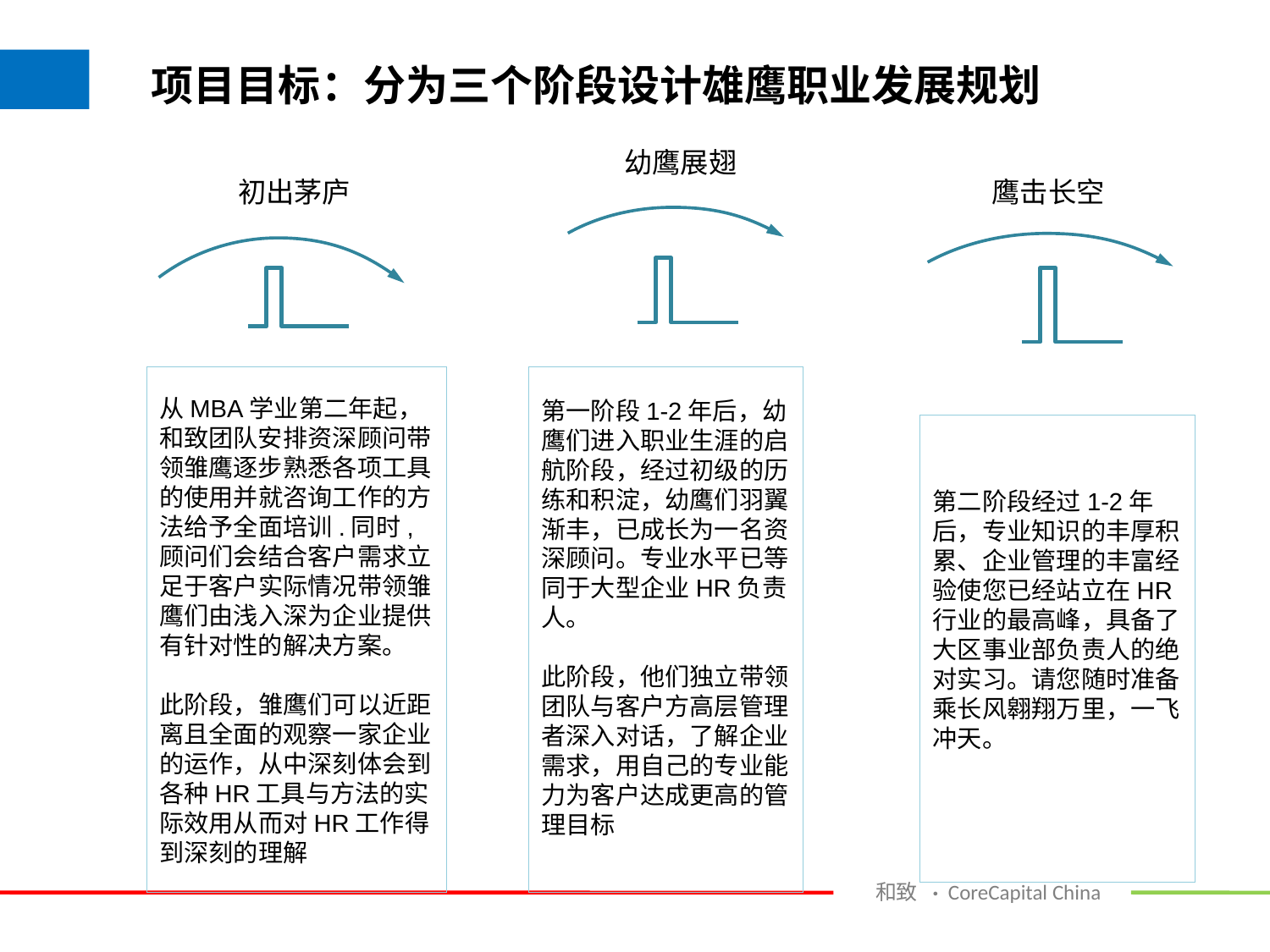

# 项目目标：分为三个阶段设计雄鹰职业发展规划

幼鹰展翅

第一阶段1-2年后，幼鹰们进入职业生涯的启航阶段，经过初级的历练和积淀，幼鹰们羽翼渐丰，已成长为一名资深顾问。专业水平已等同于大型企业HR负责人。

此阶段，他们独立带领团队与客户方高层管理者深入对话，了解企业需求，用自己的专业能力为客户达成更高的管理目标

初出茅庐

从MBA学业第二年起，和致团队安排资深顾问带领雏鹰逐步熟悉各项工具的使用并就咨询工作的方法给予全面培训.同时,顾问们会结合客户需求立足于客户实际情况带领雏鹰们由浅入深为企业提供有针对性的解决方案。

此阶段，雏鹰们可以近距离且全面的观察一家企业的运作，从中深刻体会到各种HR工具与方法的实际效用从而对HR工作得到深刻的理解

鹰击长空

第二阶段经过1-2年后，专业知识的丰厚积累、企业管理的丰富经验使您已经站立在HR行业的最高峰，具备了大区事业部负责人的绝对实习。请您随时准备乘长风翱翔万里，一飞冲天。